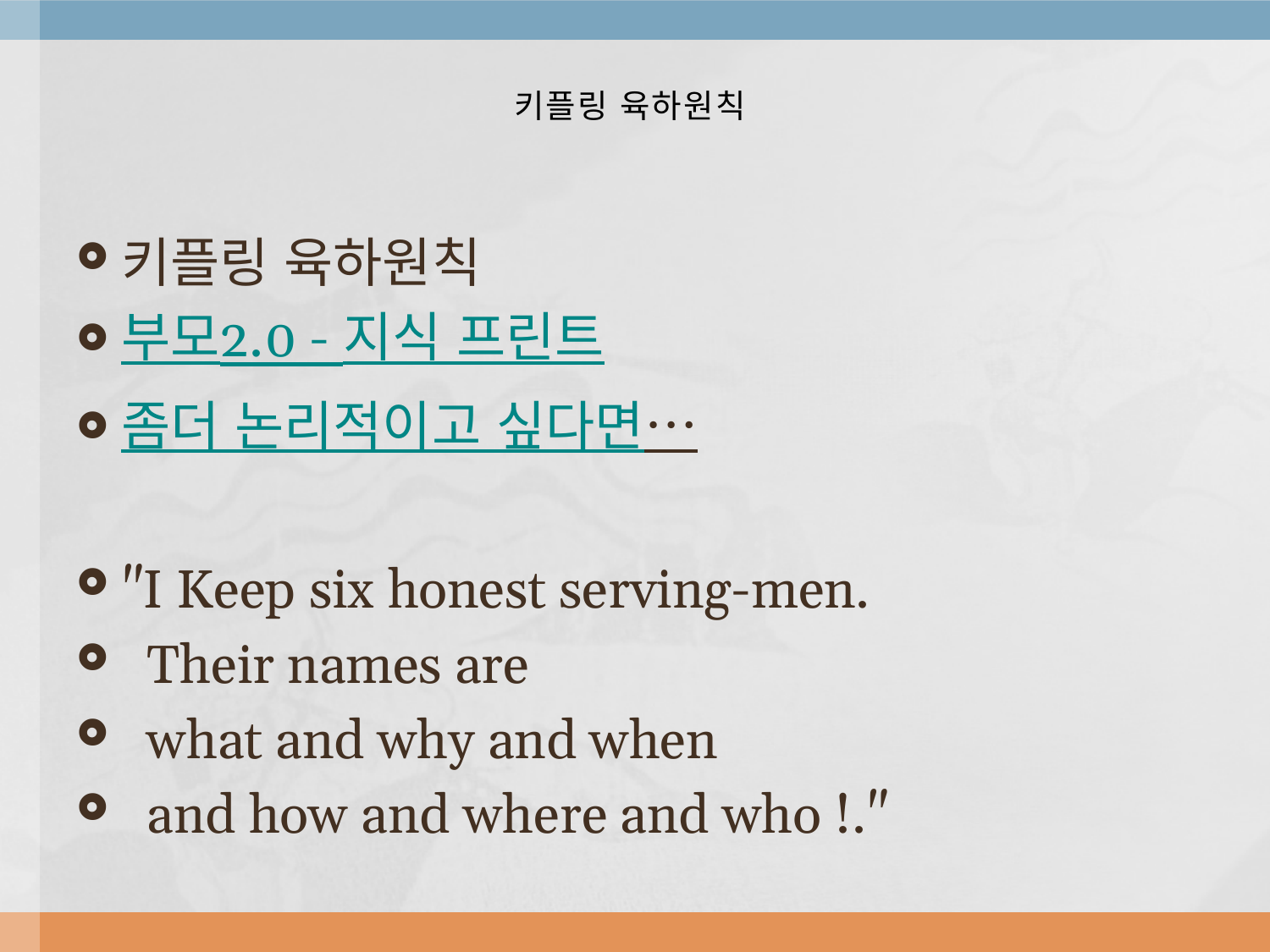

# 키플링 육하원칙
키플링 육하원칙
부모2.0 - 지식 프린트
좀더 논리적이고 싶다면…

"I Keep six honest serving-men.
  Their names are
  what and why and when
  and how and where and who !."